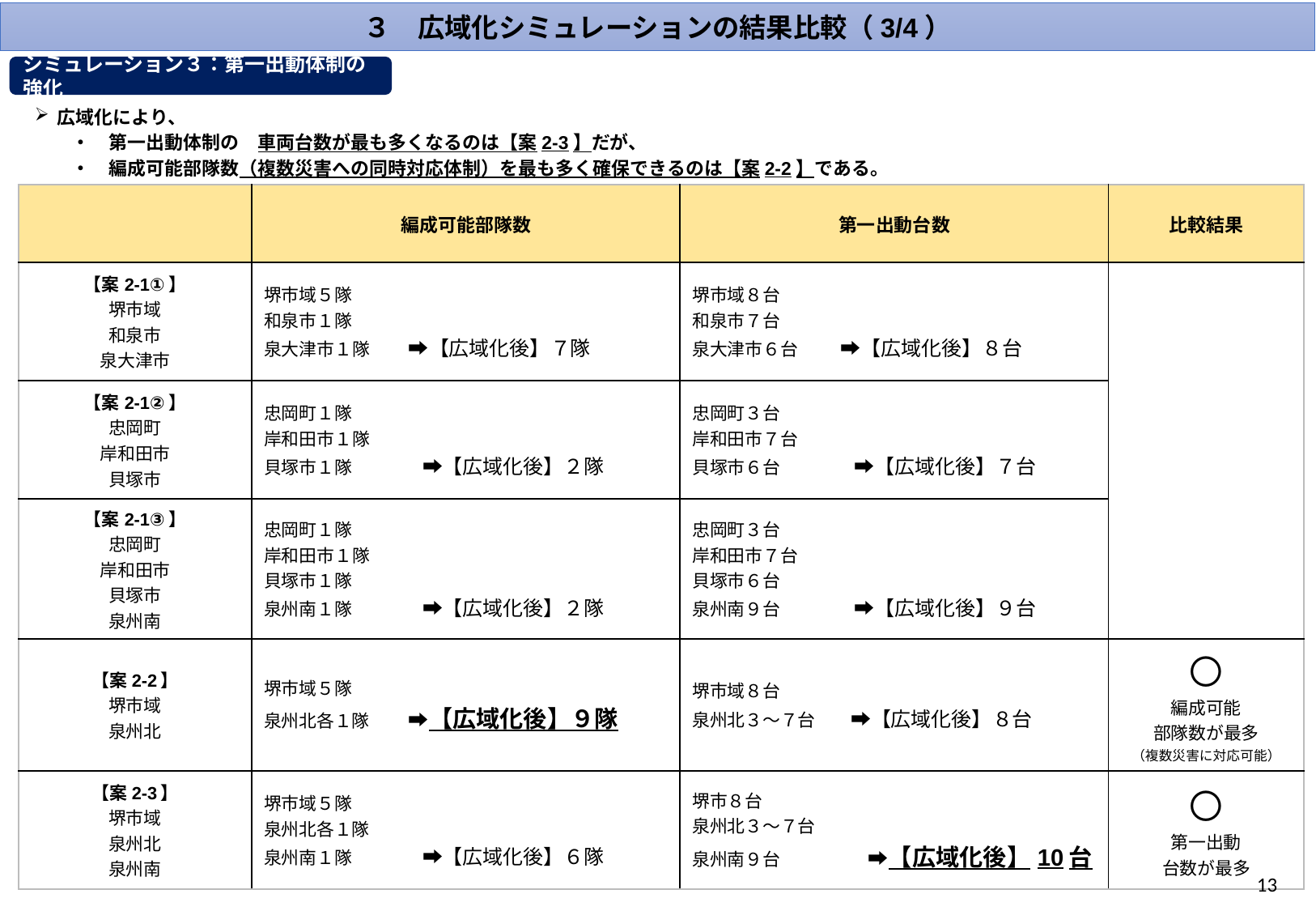

３　広域化シミュレーションの結果比較（3/4）
シミュレーション３：第一出動体制の強化
広域化により、
　　・　第一出動体制の　車両台数が最も多くなるのは【案2-3】だが、
　　・　編成可能部隊数（複数災害への同時対応体制）を最も多く確保できるのは【案2-2】である。
|  | 編成可能部隊数 | 第一出動台数 | 比較結果 |
| --- | --- | --- | --- |
| 【案2-1①】 堺市域 和泉市 泉大津市 | 堺市域５隊 和泉市１隊 泉大津市１隊　　 ➡【広域化後】７隊 | 堺市域８台 和泉市７台 泉大津市６台　 　 ➡【広域化後】８台 |  |
| 【案2-1②】 忠岡町 岸和田市 貝塚市 | 忠岡町１隊 岸和田市１隊 貝塚市１隊　　　　➡【広域化後】２隊 | 忠岡町３台 岸和田市７台 貝塚市６台　　　 　➡【広域化後】７台 |  |
| 【案2-1③】 忠岡町 岸和田市 貝塚市 泉州南 | 忠岡町１隊 岸和田市１隊 貝塚市１隊 泉州南１隊　　　　➡【広域化後】２隊 | 忠岡町３台 岸和田市７台 貝塚市６台 泉州南９台　　　　 ➡【広域化後】９台 |  |
| 【案2-2】 堺市域 泉州北 | 堺市域５隊 泉州北各１隊　　 ➡【広域化後】９隊 | 堺市域８台 泉州北３～７台　　➡【広域化後】８台 | 〇 編成可能 部隊数が最多 （複数災害に対応可能） |
| 【案2-3】 堺市域 泉州北 泉州南 | 堺市域５隊 泉州北各１隊 泉州南１隊　　　　➡【広域化後】６隊 | 堺市８台 泉州北３～７台 泉州南９台　　　　　➡【広域化後】10台 | 〇 第一出動 台数が最多 |
13